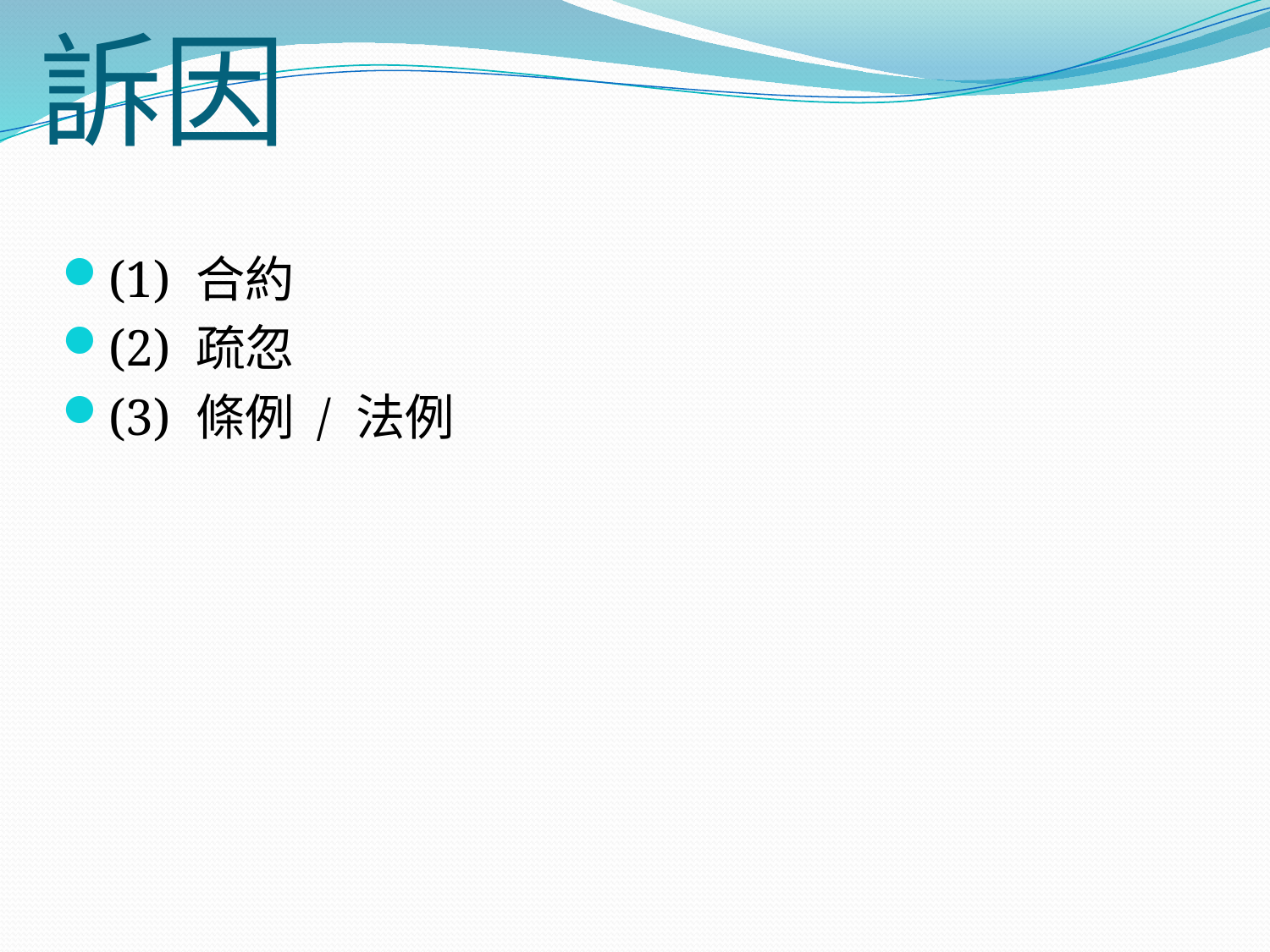

# 訴因
(1) 合約
(2) 疏忽
(3) 條例 / 法例